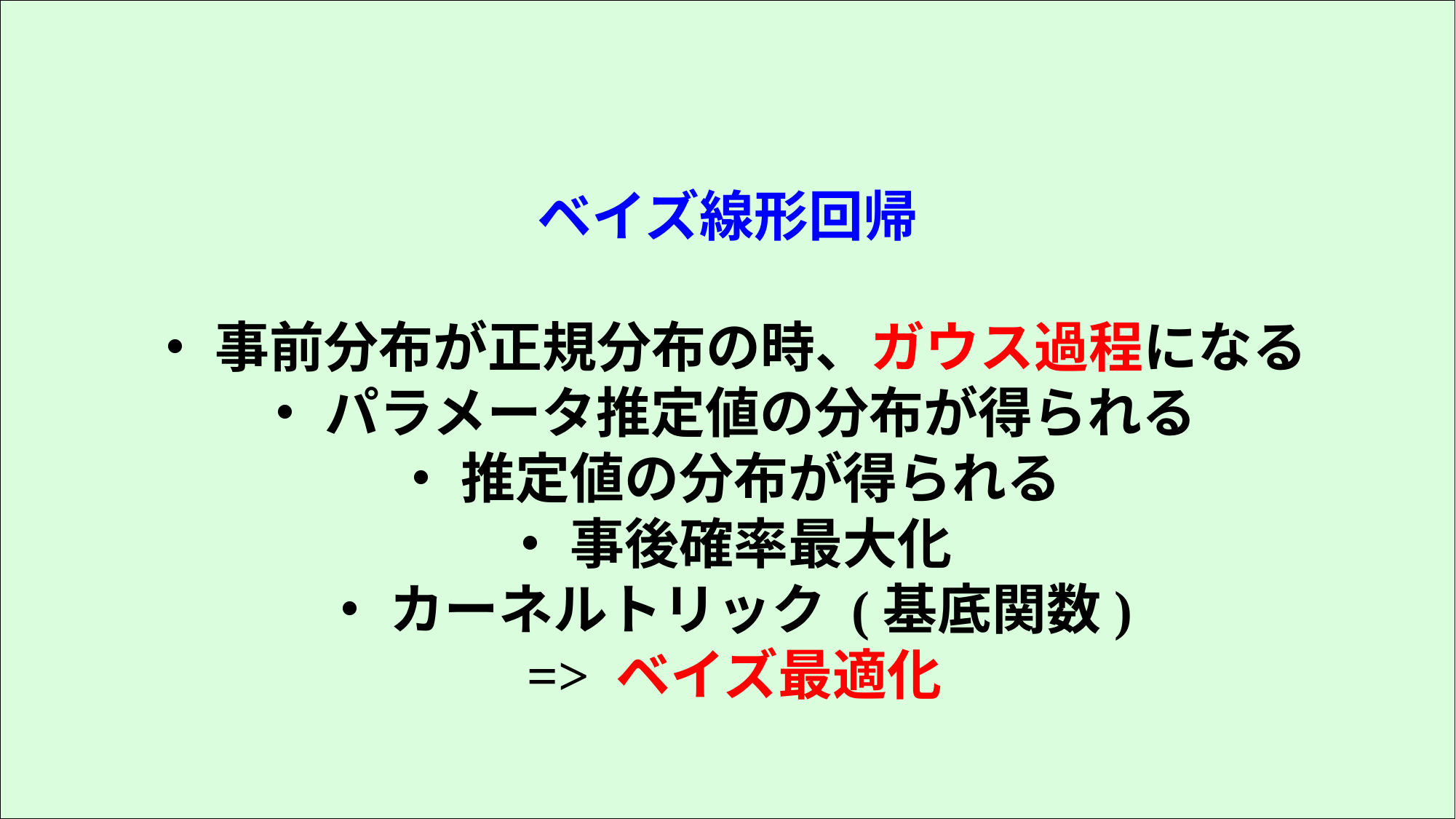

# ベイズ線形回帰 ・ 事前分布が正規分布の時、ガウス過程になる ・ パラメータ推定値の分布が得られる ・ 推定値の分布が得られる ・ 事後確率最大化 ・ カーネルトリック (基底関数) => ベイズ最適化